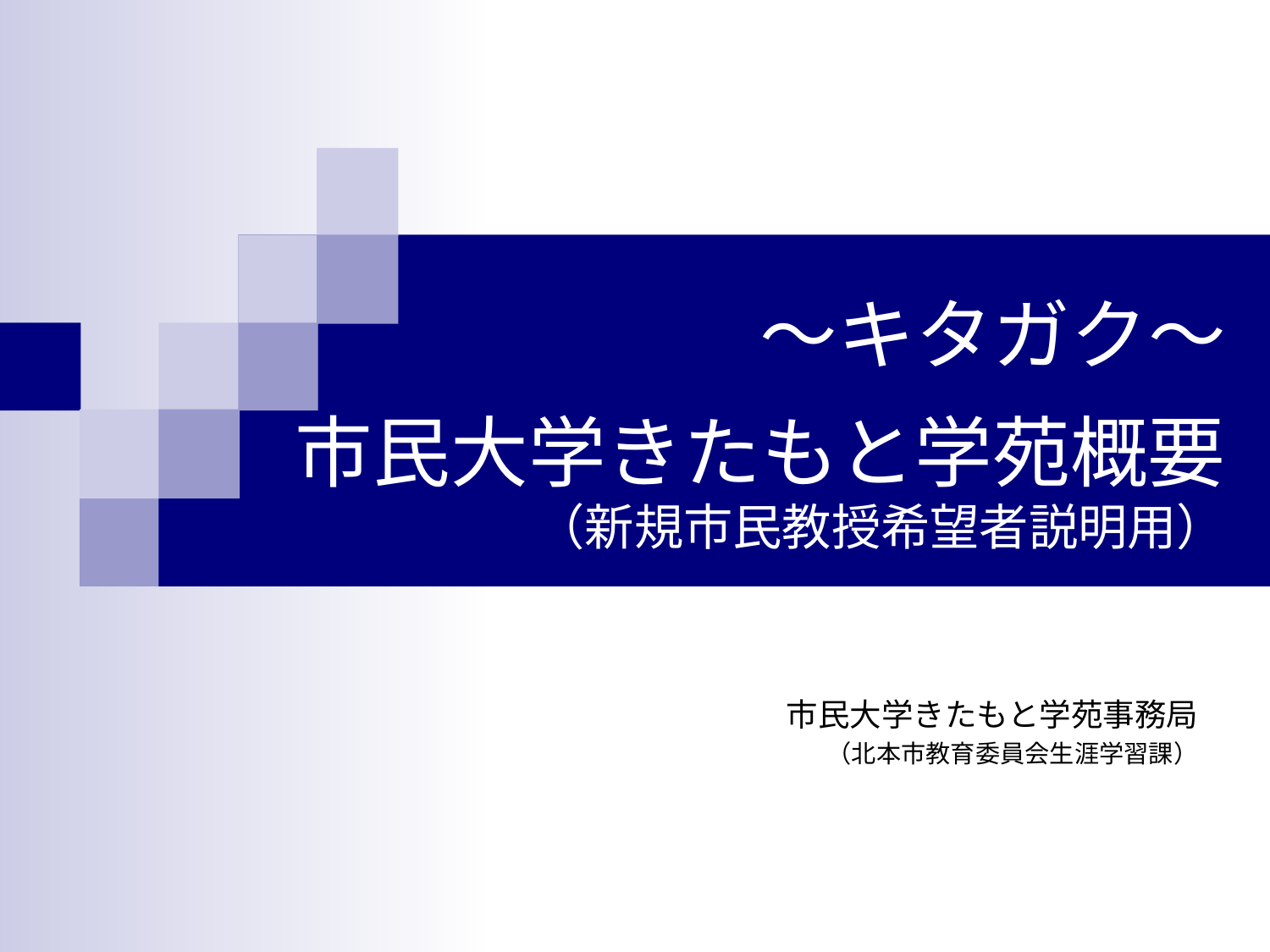

～キタガク～
# 市民大学きたもと学苑概要 （新規市民教授希望者説明用）
市民大学きたもと学苑事務局
（北本市教育委員会生涯学習課）